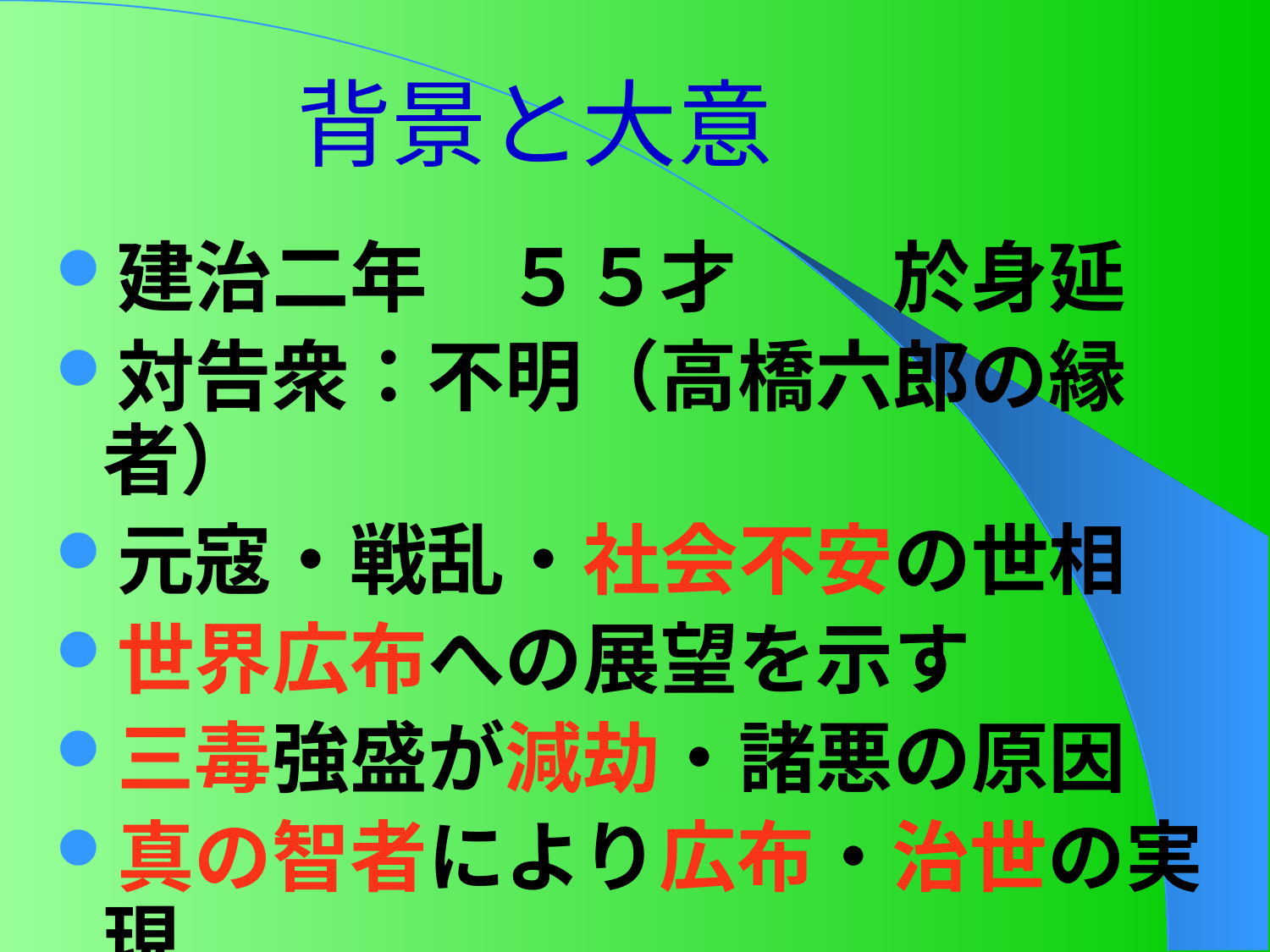

# 背景と大意
建治二年　５５才　　於身延
対告衆：不明（高橋六郎の縁者）
元寇・戦乱・社会不安の世相
世界広布への展望を示す
三毒強盛が減劫・諸悪の原因
真の智者により広布・治世の実現